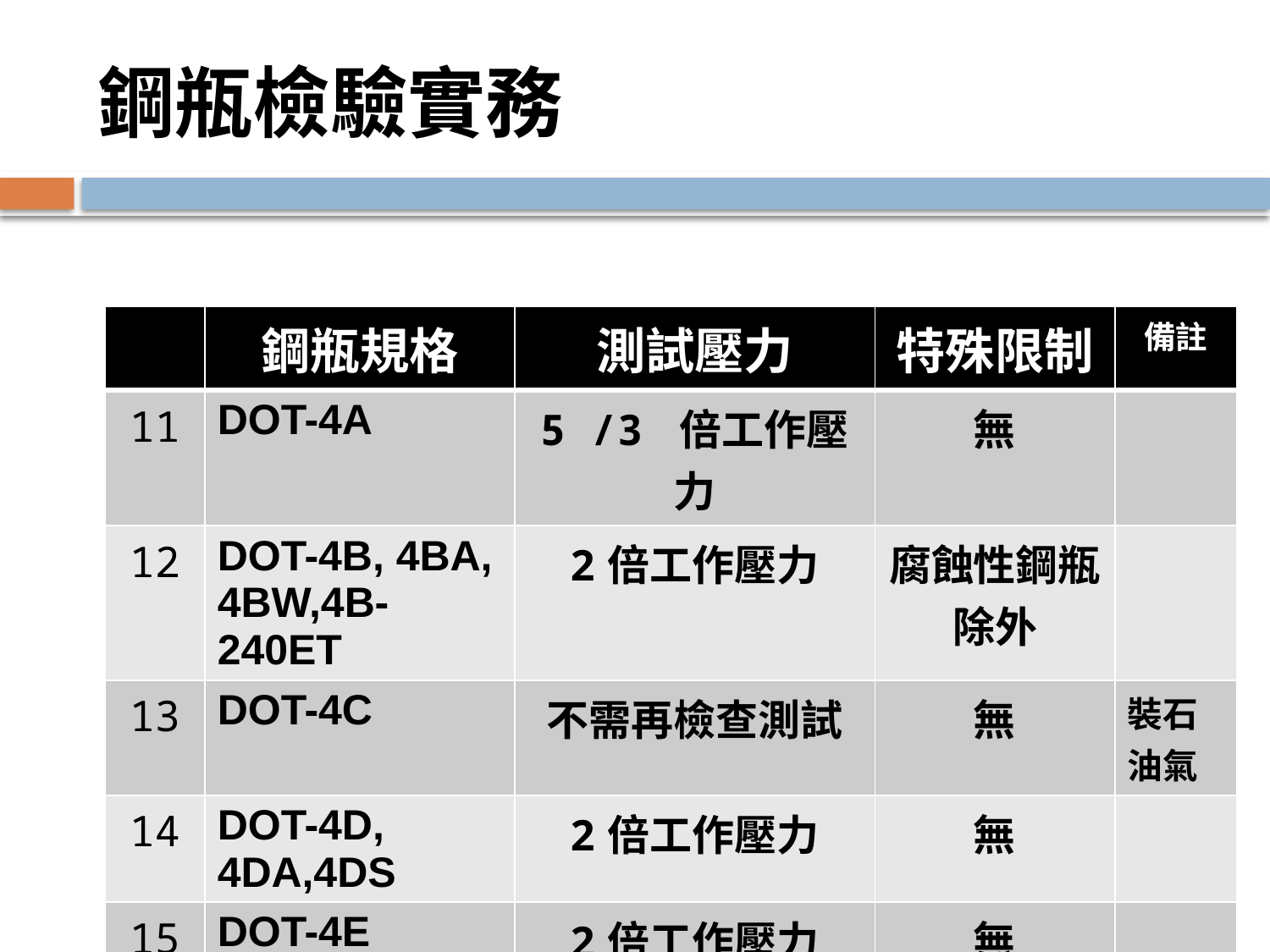

# 鋼瓶檢驗實務
|  | 鋼瓶規格 | 測試壓力 | 特殊限制 | 備註 |
| --- | --- | --- | --- | --- |
| 11 | DOT-4A | 5 /3 倍工作壓力 | 無 |  |
| 12 | DOT-4B, 4BA, 4BW,4B-240ET | 2倍工作壓力 | 腐蝕性鋼瓶除外 |  |
| 13 | DOT-4C | 不需再檢查測試 | 無 | 裝石油氣 |
| 14 | DOT-4D, 4DA,4DS | 2倍工作壓力 | 無 |  |
| 15 | DOT-4E | 2倍工作壓力 | 無 |  |